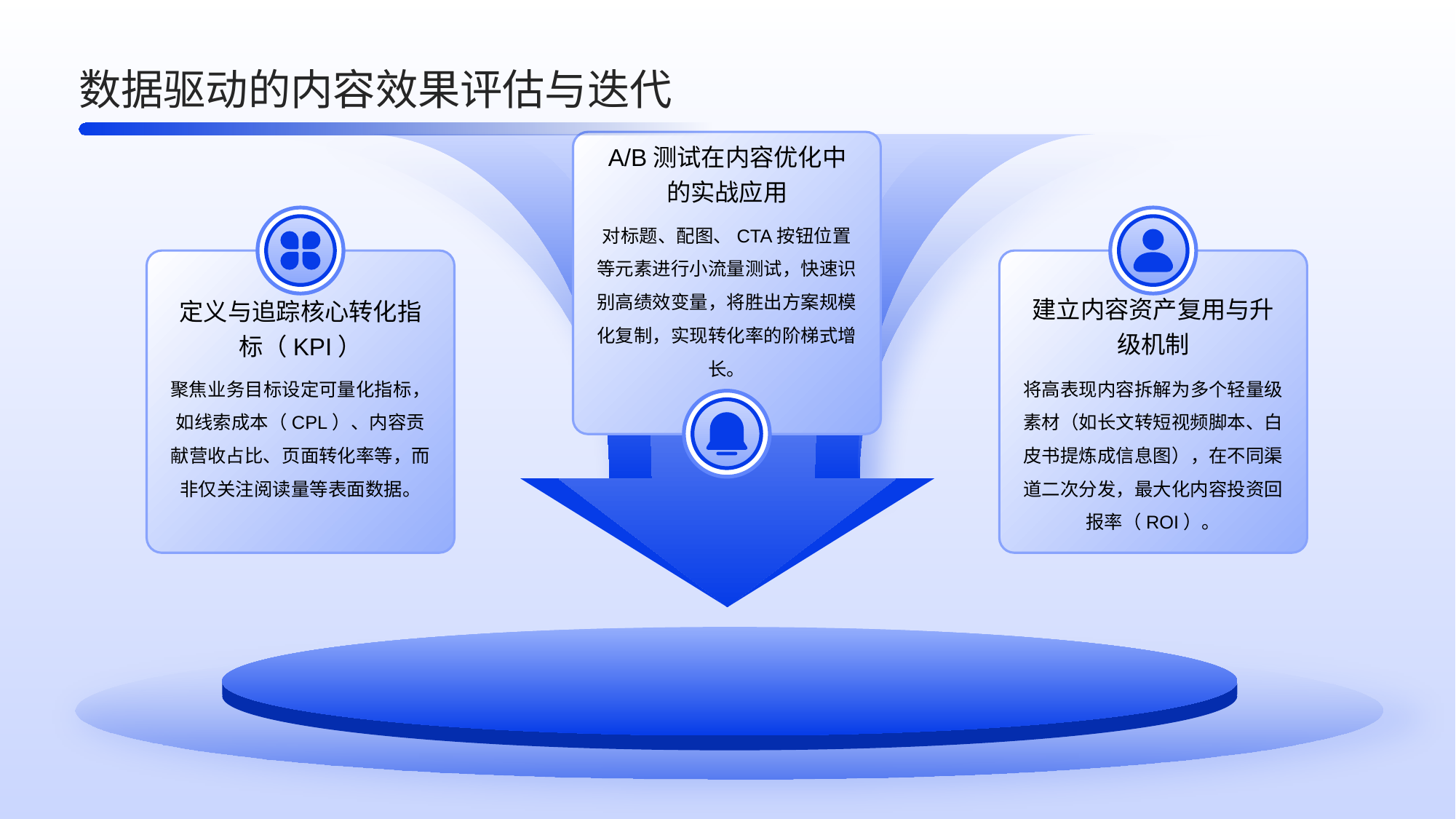

数据驱动的内容效果评估与迭代

A/B测试在内容优化中的实战应用

对标题、配图、CTA按钮位置等元素进行小流量测试，快速识别高绩效变量，将胜出方案规模化复制，实现转化率的阶梯式增长。

建立内容资产复用与升级机制
定义与追踪核心转化指标（KPI）
聚焦业务目标设定可量化指标，如线索成本（CPL）、内容贡献营收占比、页面转化率等，而非仅关注阅读量等表面数据。
将高表现内容拆解为多个轻量级素材（如长文转短视频脚本、白皮书提炼成信息图），在不同渠道二次分发，最大化内容投资回报率（ROI）。